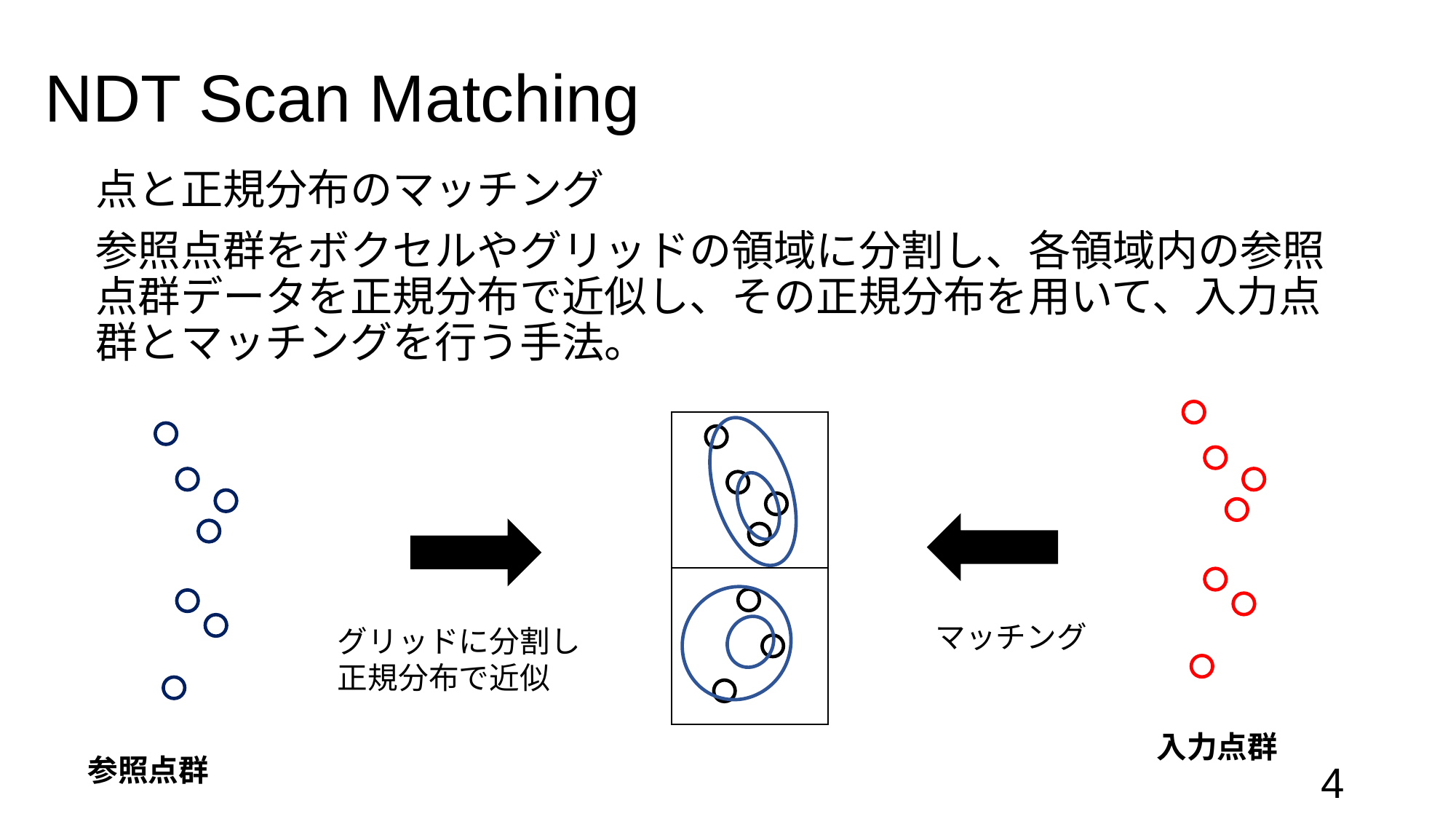

# NDT Scan Matching
点と正規分布のマッチング
参照点群をボクセルやグリッドの領域に分割し、各領域内の参照点群データを正規分布で近似し、その正規分布を用いて、入力点群とマッチングを行う手法。

マッチング

グリッドに分割し
正規分布で近似

入力点群
参照点群
4